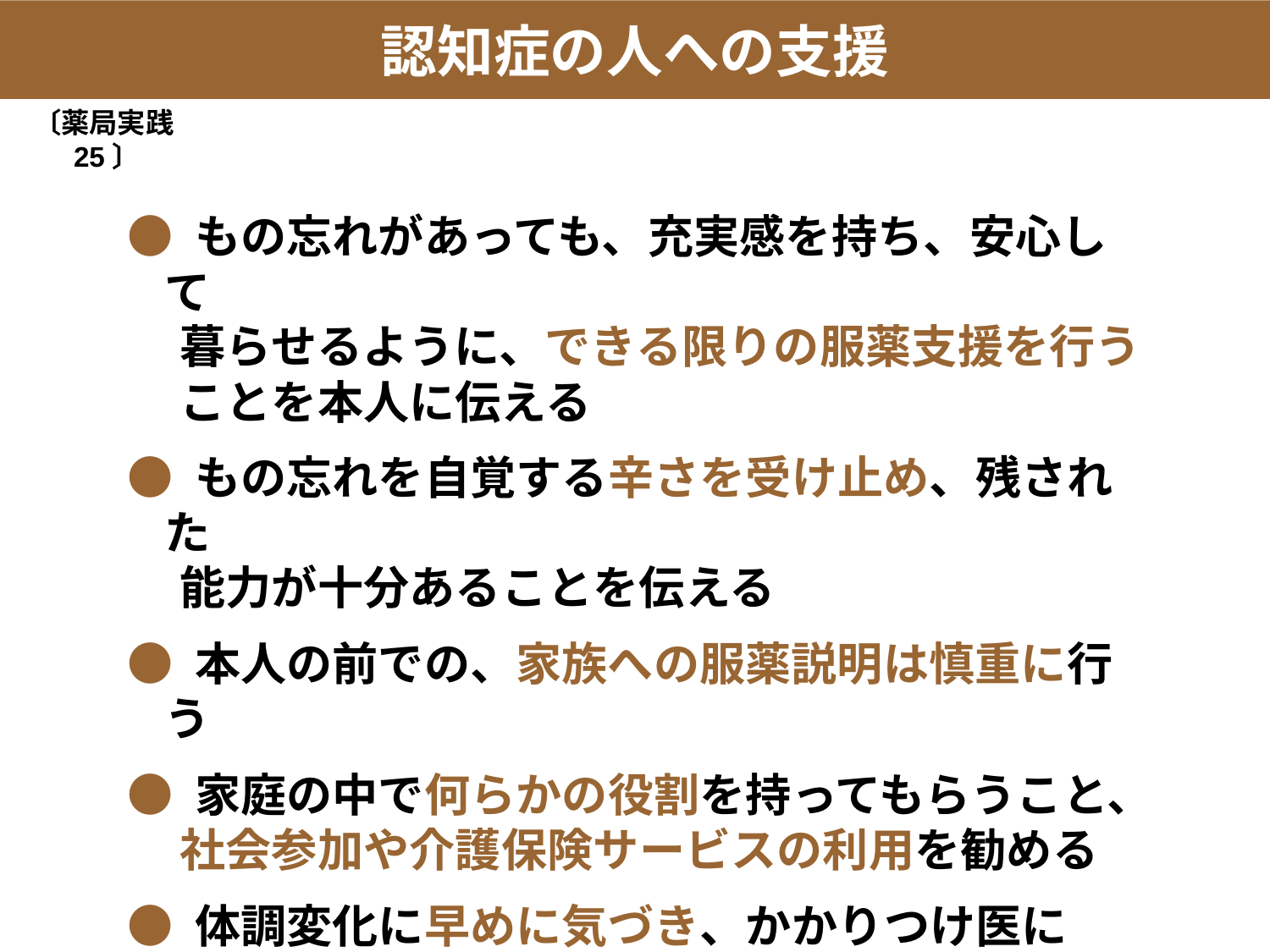

認知症の人への支援
〔薬局実践25〕
● もの忘れがあっても、充実感を持ち、安心して
    暮らせるように、できる限りの服薬支援を行う
    ことを本人に伝える
● もの忘れを自覚する辛さを受け止め、残された
    能力が十分あることを伝える
● 本人の前での、家族への服薬説明は慎重に行う
● 家庭の中で何らかの役割を持ってもらうこと、
    社会参加や介護保険サービスの利用を勧める
● 体調変化に早めに気づき、かかりつけ医に
    フィードバックをする